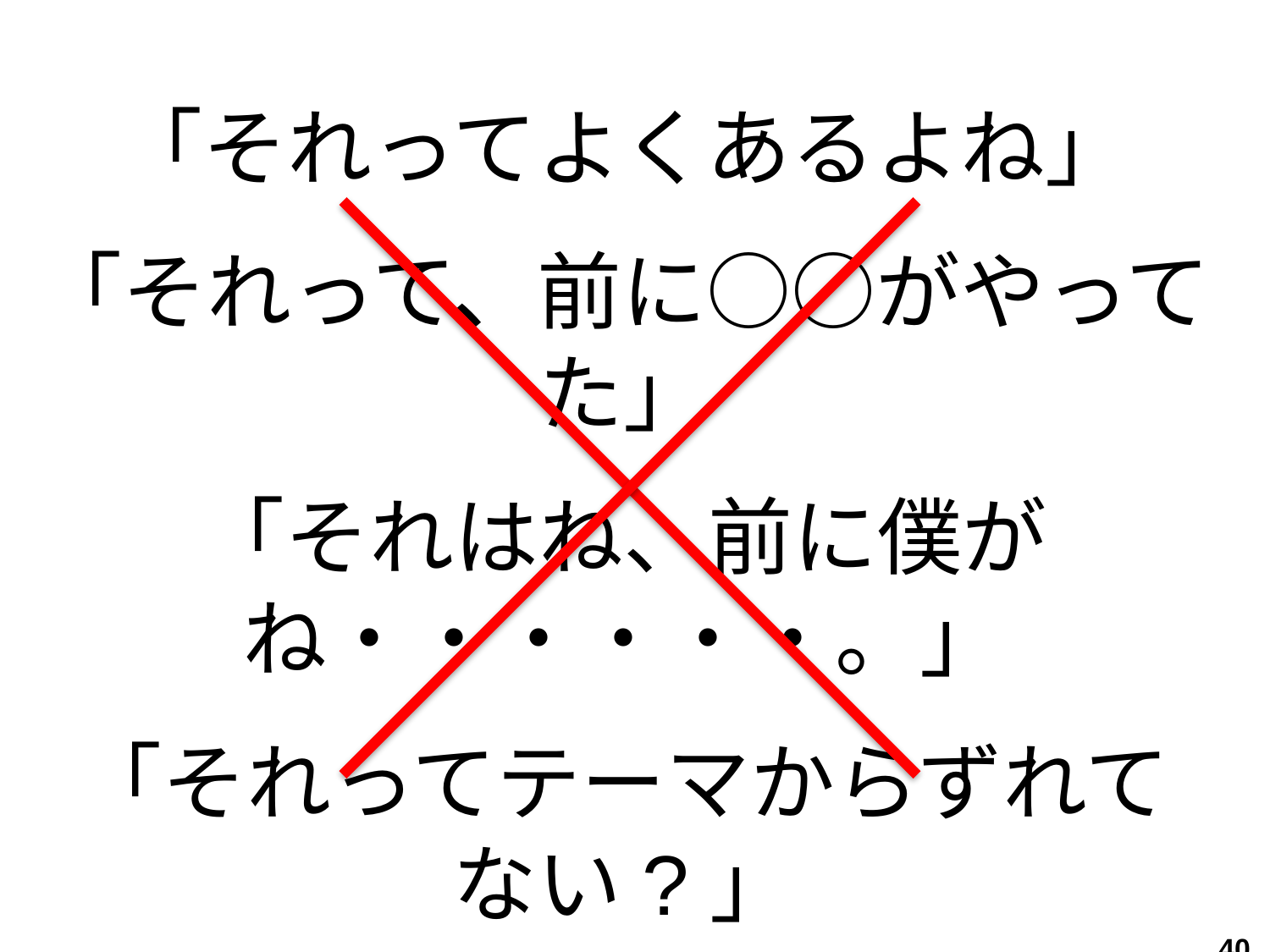

「それってよくあるよね」

「それって、前に○○がやってた」

「それはね、前に僕がね・・・・・・。」

「それってテーマからずれてない?」

「それが一番いい。もうそれを
最終案にしよう！」
40